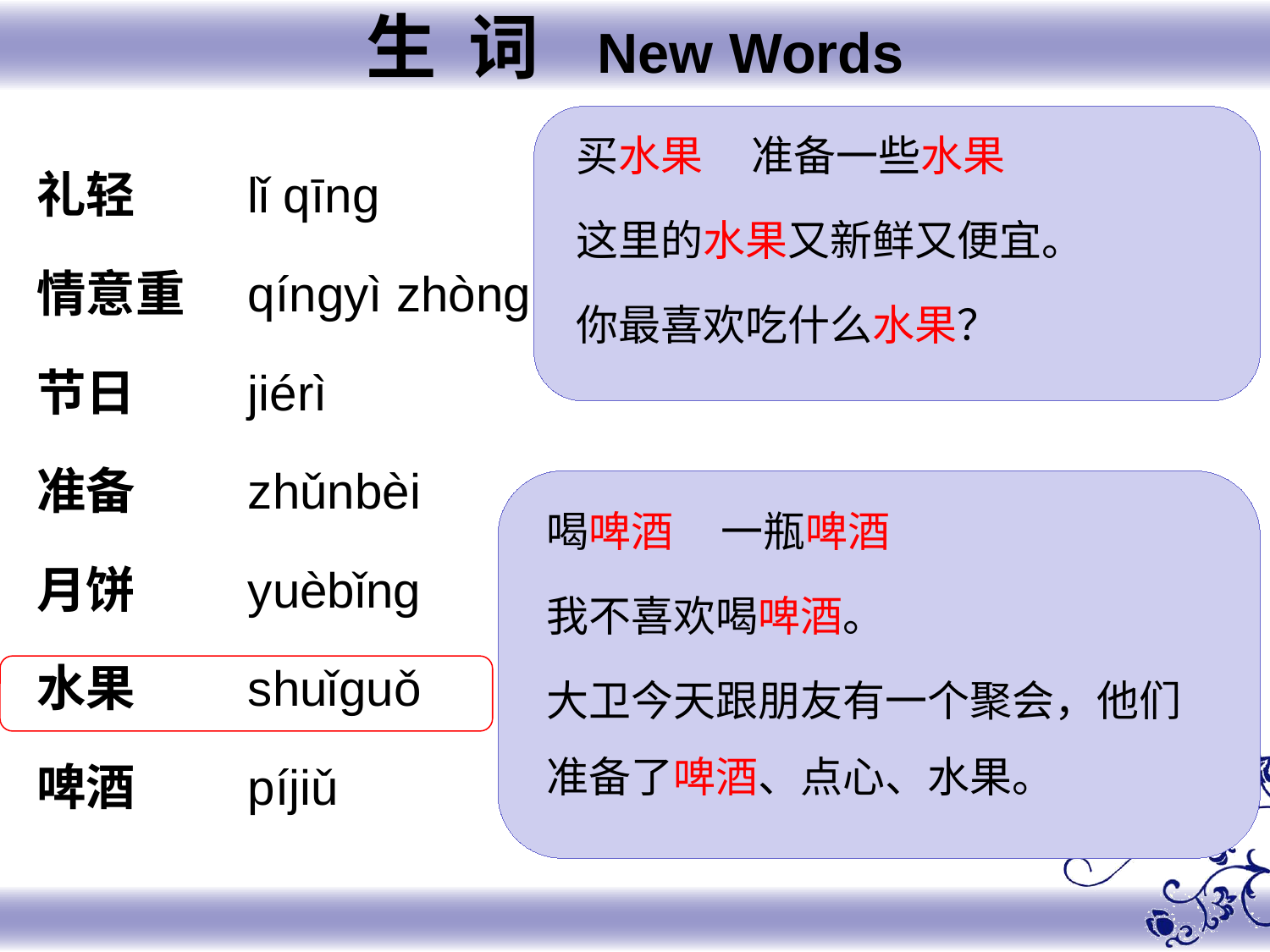

生  词   New Words
买水果     准备一些水果
这里的水果又新鲜又便宜。
你最喜欢吃什么水果？

lǐ qīng
qíngyì zhòng
jiérì
zhǔnbèi
yuèbǐng
shuǐguǒ
píjiǔ

礼轻
情意重
节日
准备
月饼
水果
啤酒

喝啤酒     一瓶啤酒
我不喜欢喝啤酒。
大卫今天跟朋友有一个聚会，他们准备了啤酒、点心、水果。